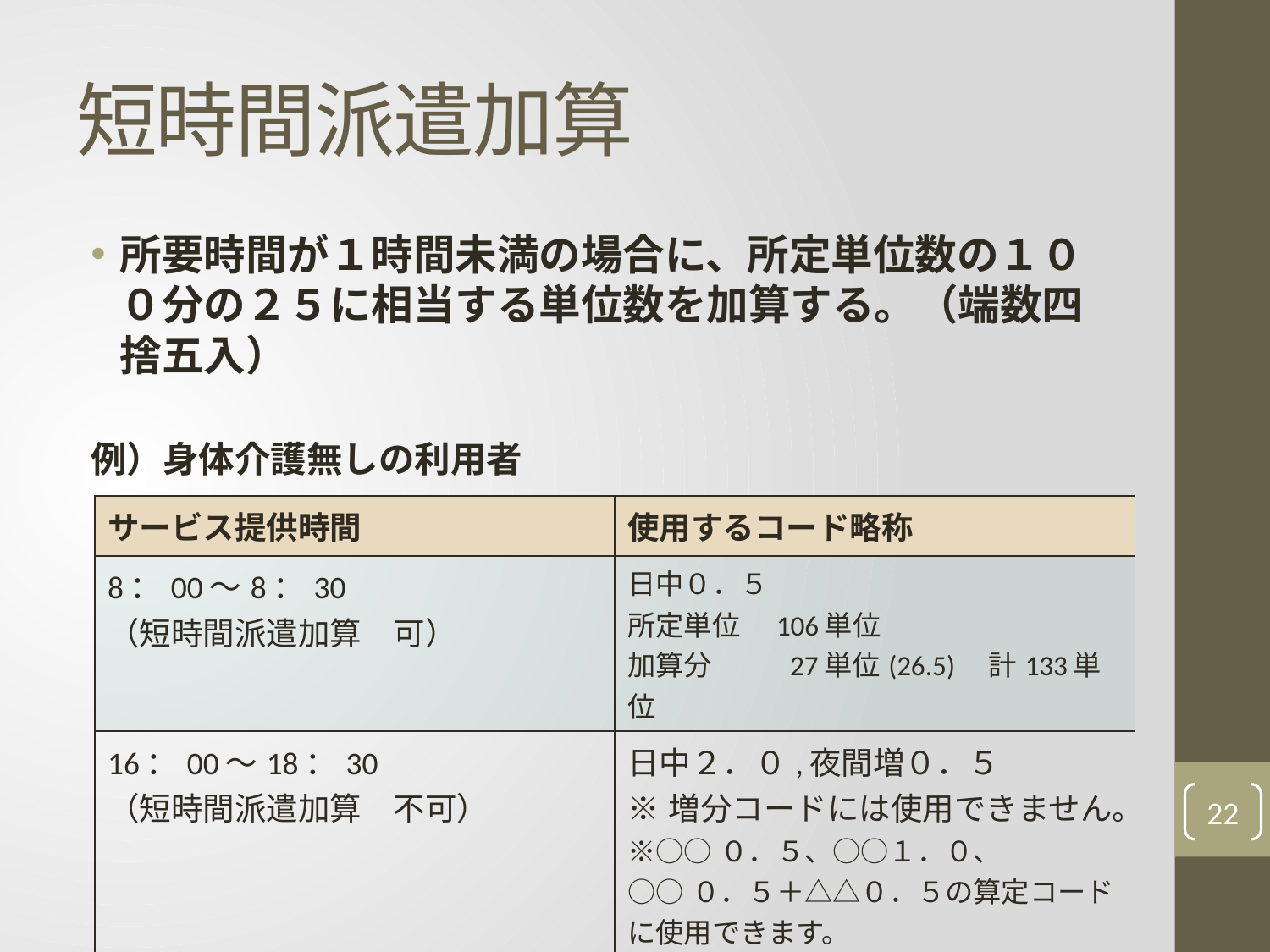

# 短時間派遣加算
所要時間が１時間未満の場合に、所定単位数の１００分の２５に相当する単位数を加算する。（端数四捨五入）

例）身体介護無しの利用者

| サービス提供時間 | 使用するコード略称 |
| --- | --- |
| 8：00～8：30 （短時間派遣加算　可） | 日中０．５　 所定単位　106単位 加算分 27単位(26.5)　計133単位 |
| 16：00～18：30 （短時間派遣加算　不可） | 日中２．０,夜間増０．５ ※増分コードには使用できません。 ※○○０．５、○○１．０、 ○○０．５＋△△０．５の算定コードに使用できます。 |
22